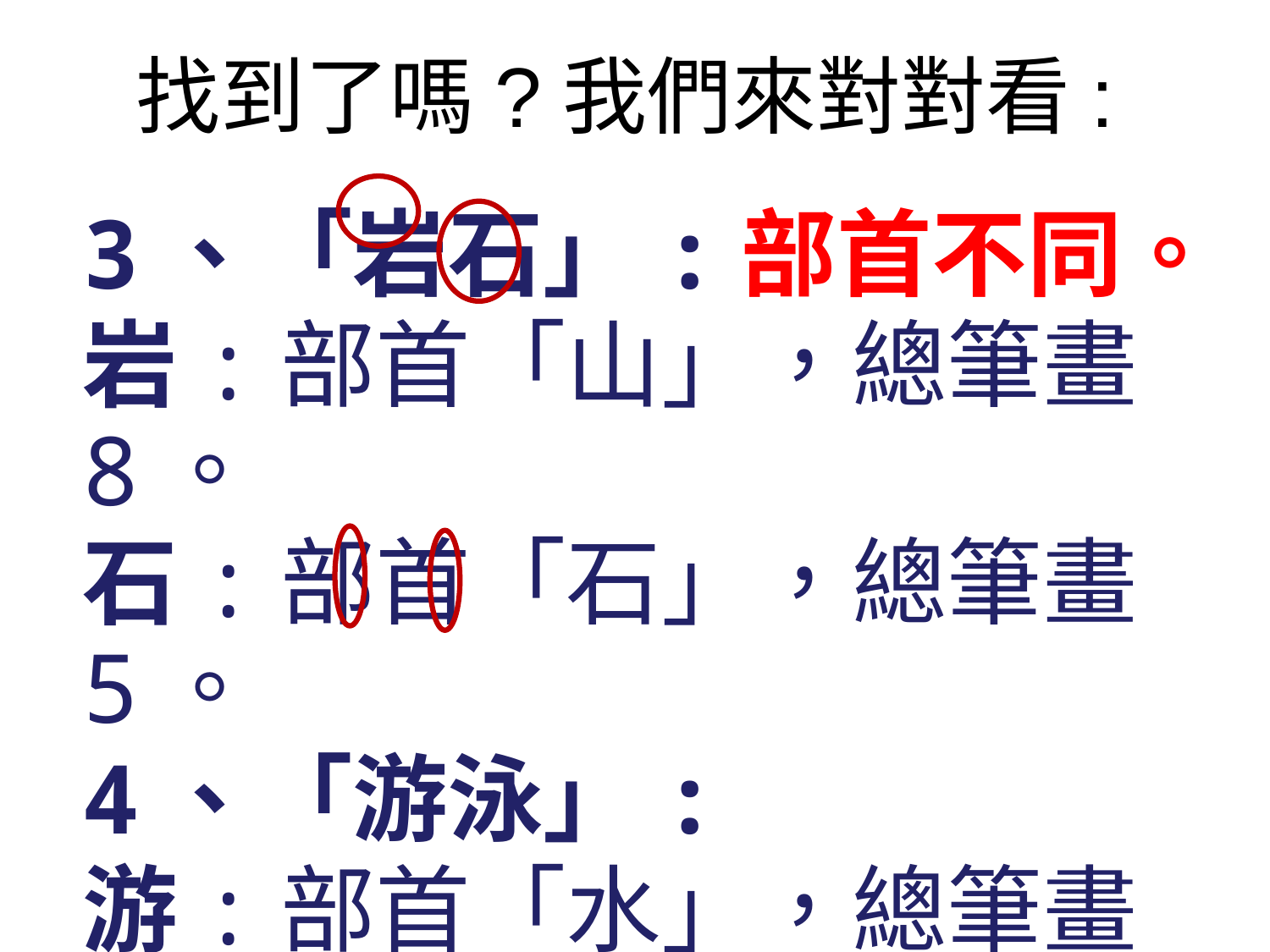

找到了嗎?我們來對對看:

3、「岩石」:部首不同。
岩:部首「山」，總筆畫8。
石:部首「石」，總筆畫5。
4、「游泳」:
游:部首「水」，總筆畫12。
泳:部首「水」，總筆畫  8。